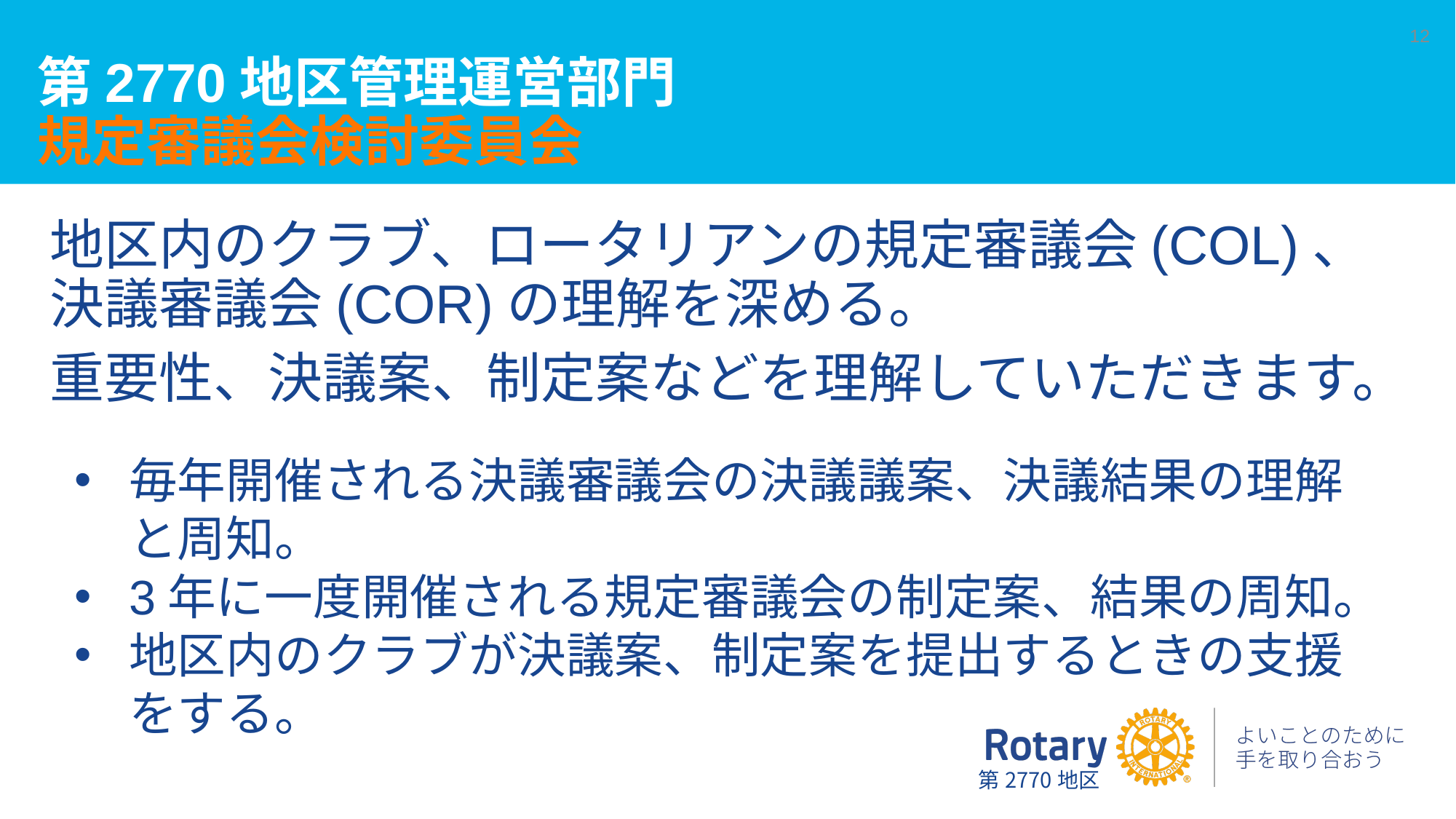

12
# 第2770地区管理運営部門 規定審議会検討委員会
地区内のクラブ、ロータリアンの規定審議会(COL)、決議審議会(COR)の理解を深める。
重要性、決議案、制定案などを理解していただきます。
毎年開催される決議審議会の決議議案、決議結果の理解と周知。
3年に一度開催される規定審議会の制定案、結果の周知。
地区内のクラブが決議案、制定案を提出するときの支援をする。